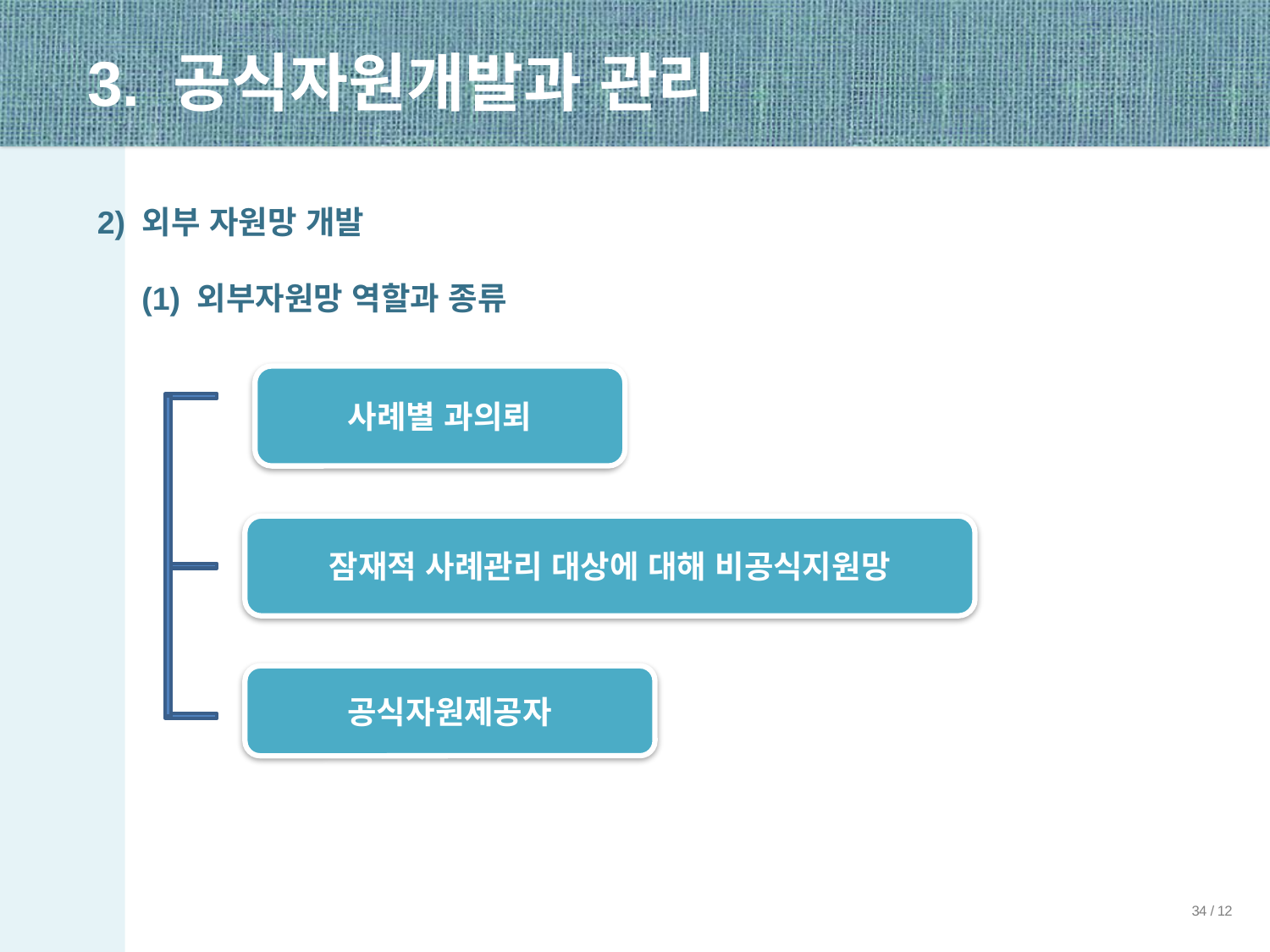

3. 공식자원개발과 관리
2) 외부 자원망 개발

     (1) 외부자원망 역할과 종류
사례별 과의뢰

잠재적 사례관리 대상에 대해 비공식지원망

공식자원제공자

34 / 12